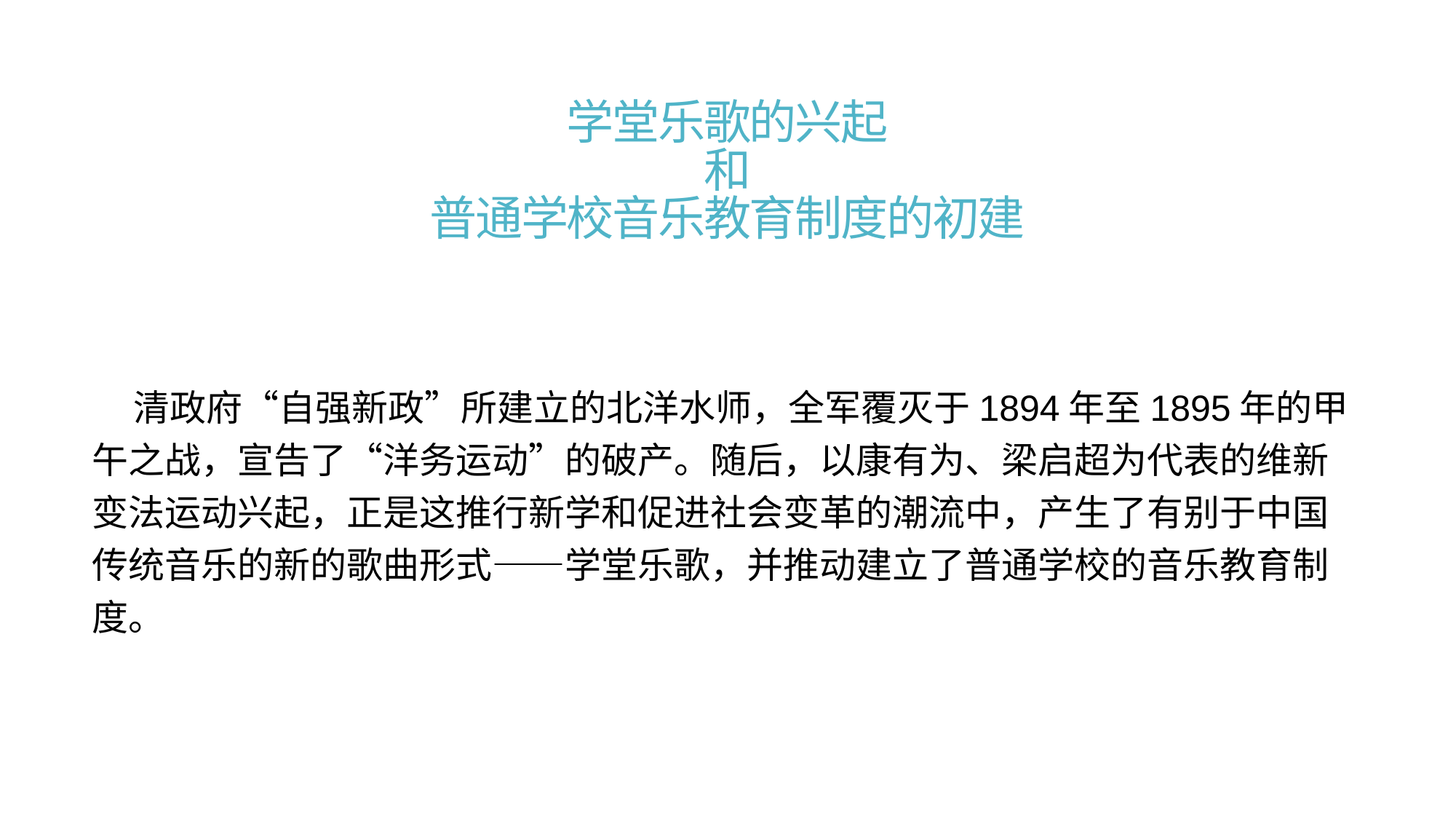

# 学堂乐歌的兴起 和 普通学校音乐教育制度的初建
    清政府“自强新政”所建立的北洋水师，全军覆灭于1894年至1895年的甲午之战，宣告了“洋务运动”的破产。随后，以康有为、梁启超为代表的维新变法运动兴起，正是这推行新学和促进社会变革的潮流中，产生了有别于中国传统音乐的新的歌曲形式——学堂乐歌，并推动建立了普通学校的音乐教育制度。